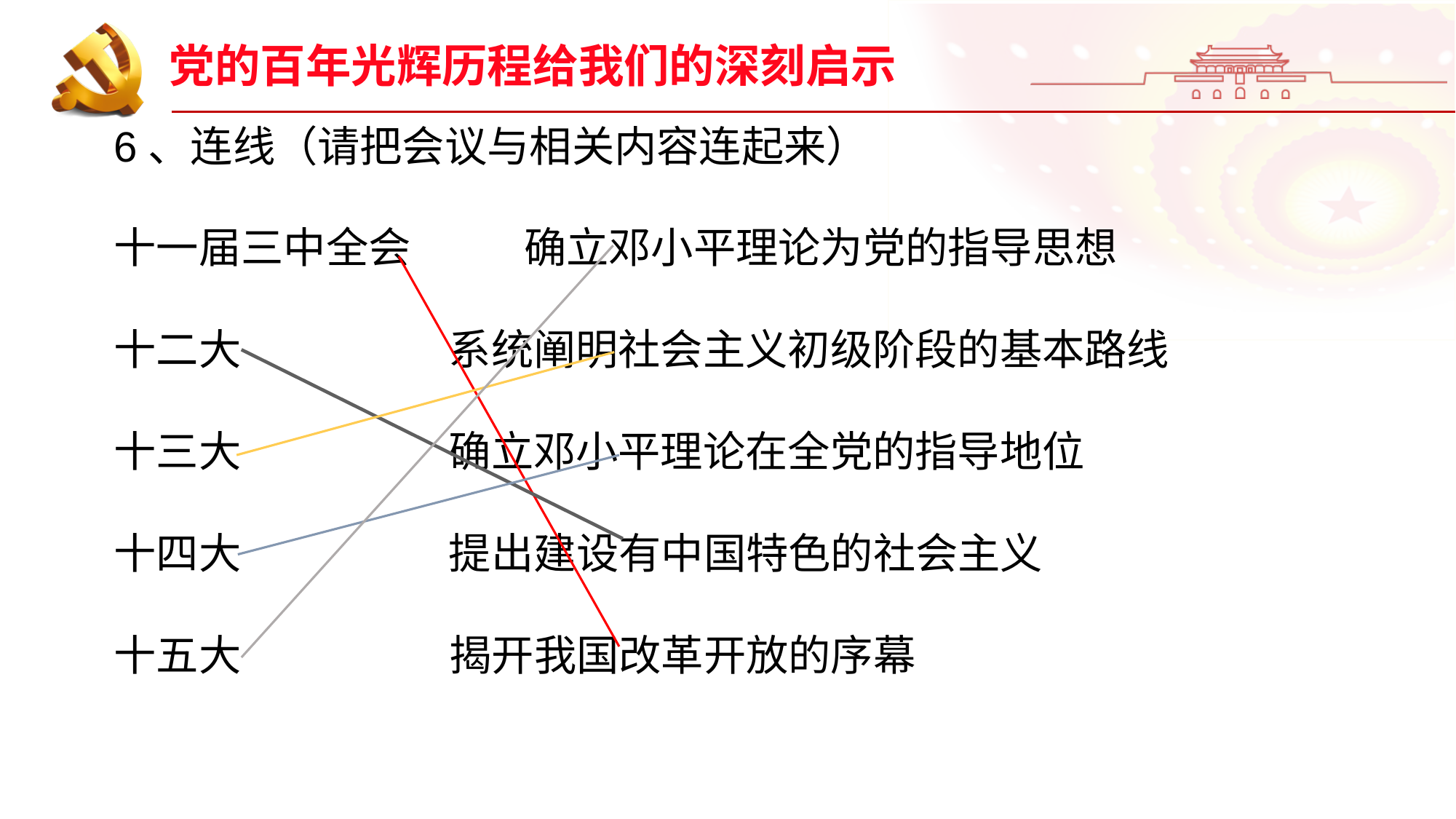

6、连线（请把会议与相关内容连起来）

十一届三中全会            确立邓小平理论为党的指导思想

十二大                      系统阐明社会主义初级阶段的基本路线

十三大                      确立邓小平理论在全党的指导地位

十四大                      提出建设有中国特色的社会主义

十五大                      揭开我国改革开放的序幕